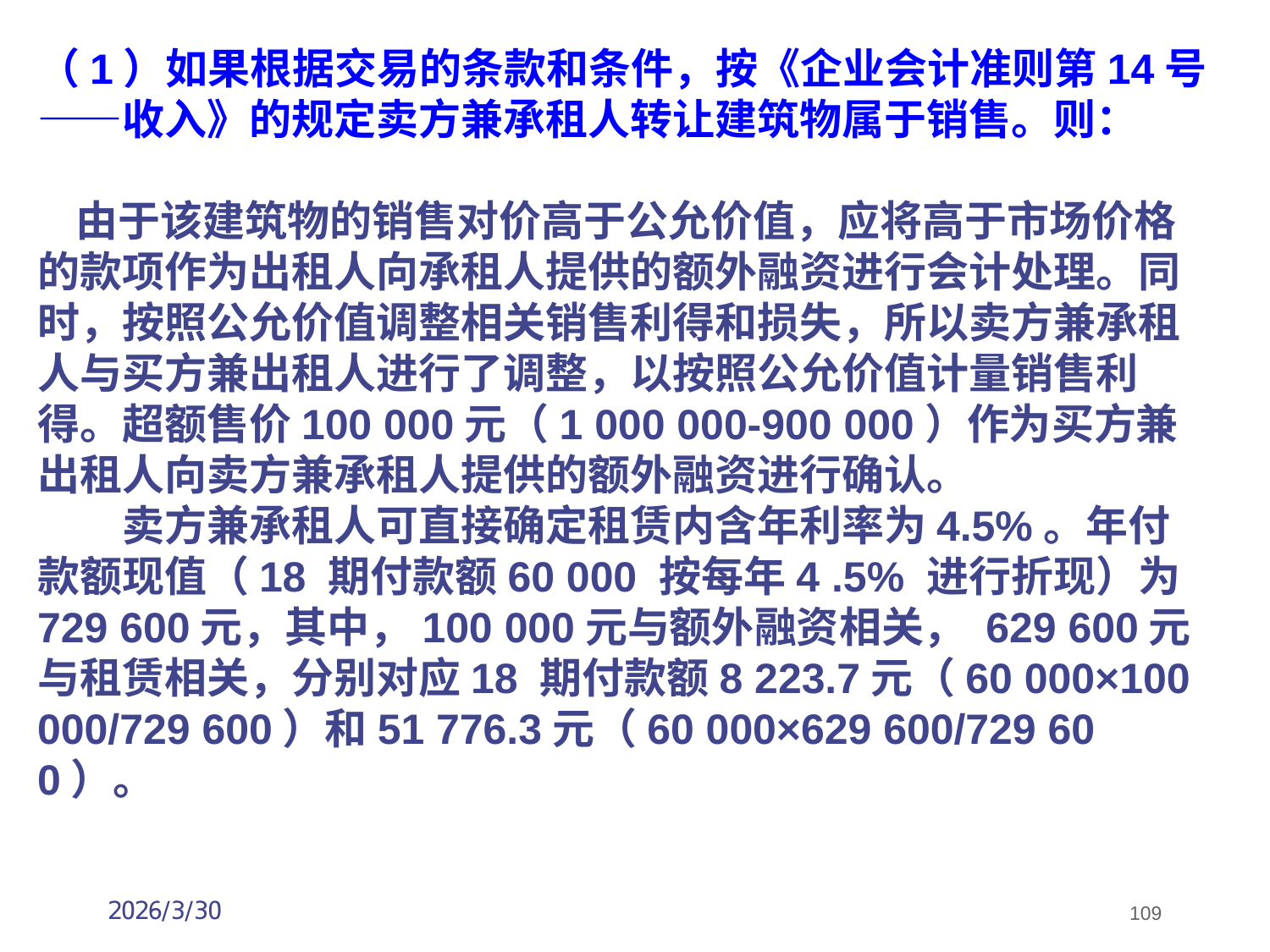

（1）如果根据交易的条款和条件，按《企业会计准则第14号——收入》的规定卖方兼承租人转让建筑物属于销售。则：

   由于该建筑物的销售对价高于公允价值，应将高于市场价格的款项作为出租人向承租人提供的额外融资进行会计处理。同时，按照公允价值调整相关销售利得和损失，所以卖方兼承租人与买方兼出租人进行了调整，以按照公允价值计量销售利得。超额售价100 000元（1 000 000-900 000）作为买方兼出租人向卖方兼承租人提供的额外融资进行确认。
　　卖方兼承租人可直接确定租赁内含年利率为4.5%。年付款额现值（18 期付款额60 000 按每年4 .5% 进行折现）为729 600元，其中，100 000元与额外融资相关， 629 600元与租赁相关，分别对应18 期付款额8 223.7元（60 000×100 000/729 600）和51 776.3元（60 000×629 600/729 600）。

2026/3/30
109